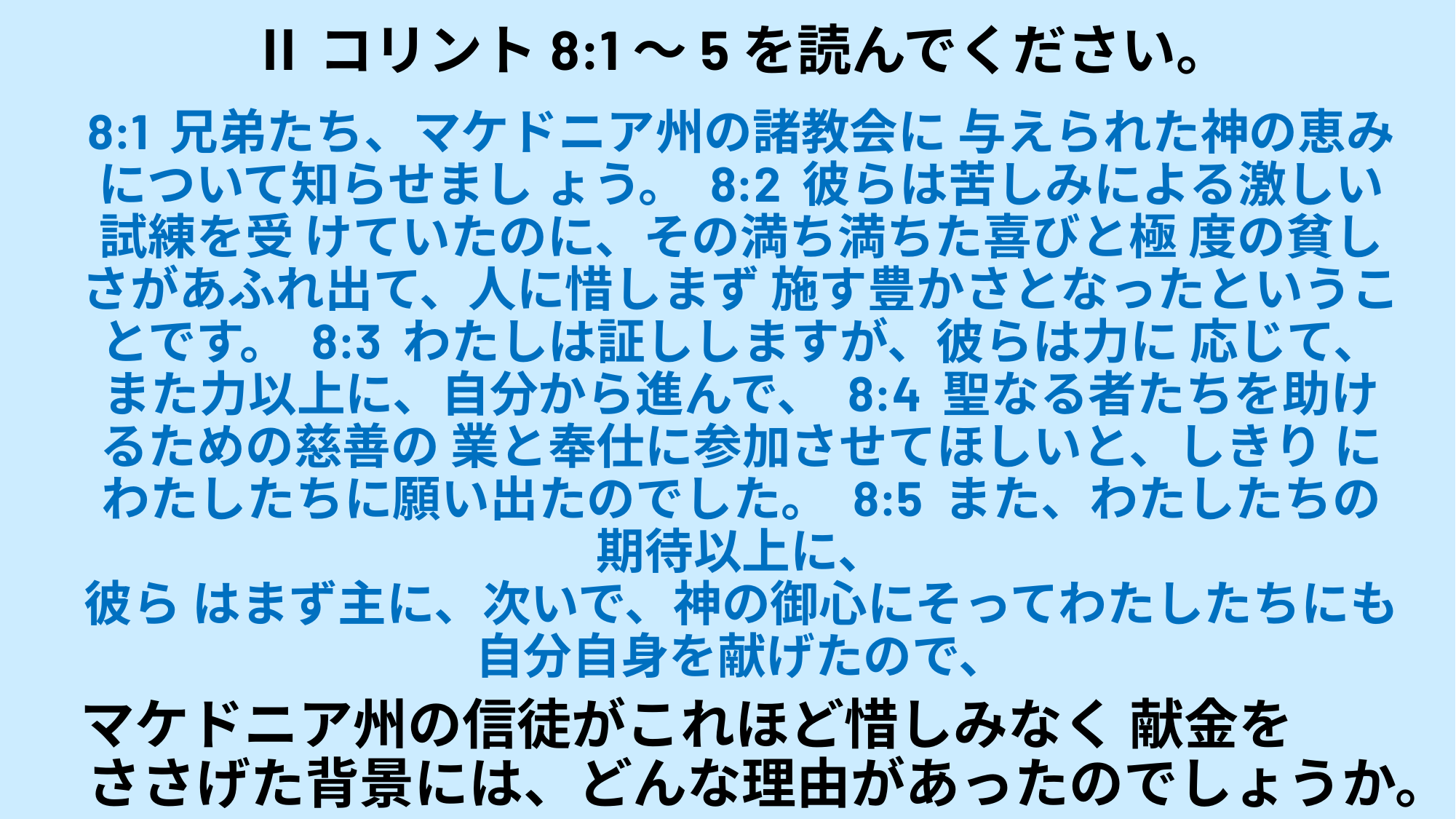

# Ⅱコリント8:1～5を読んでください。 　 　 8:1 兄弟たち、マケドニア州の諸教会に 与えられた神の恵みについて知らせまし ょう。 8:2 彼らは苦しみによる激しい 試練を受 けていたのに、その満ち満ちた喜びと極 度の貧しさがあふれ出て、人に惜しまず 施す豊かさとなったということです。 8:3 わたしは証ししますが、彼らは力に 応じて、また力以上に、自分から進んで、 8:4 聖なる者たちを助けるための慈善の 業と奉仕に参加させてほしいと、しきり にわたしたちに願い出たのでした。 8:5 また、わたしたちの期待以上に、 彼ら はまず主に、次いで、神の御心にそってわたしたちにも自分自身を献げたので、 　　 マケドニア州の信徒がこれほど惜しみなく 献金を　　ささげた背景には、どんな理由があったのでしょうか。